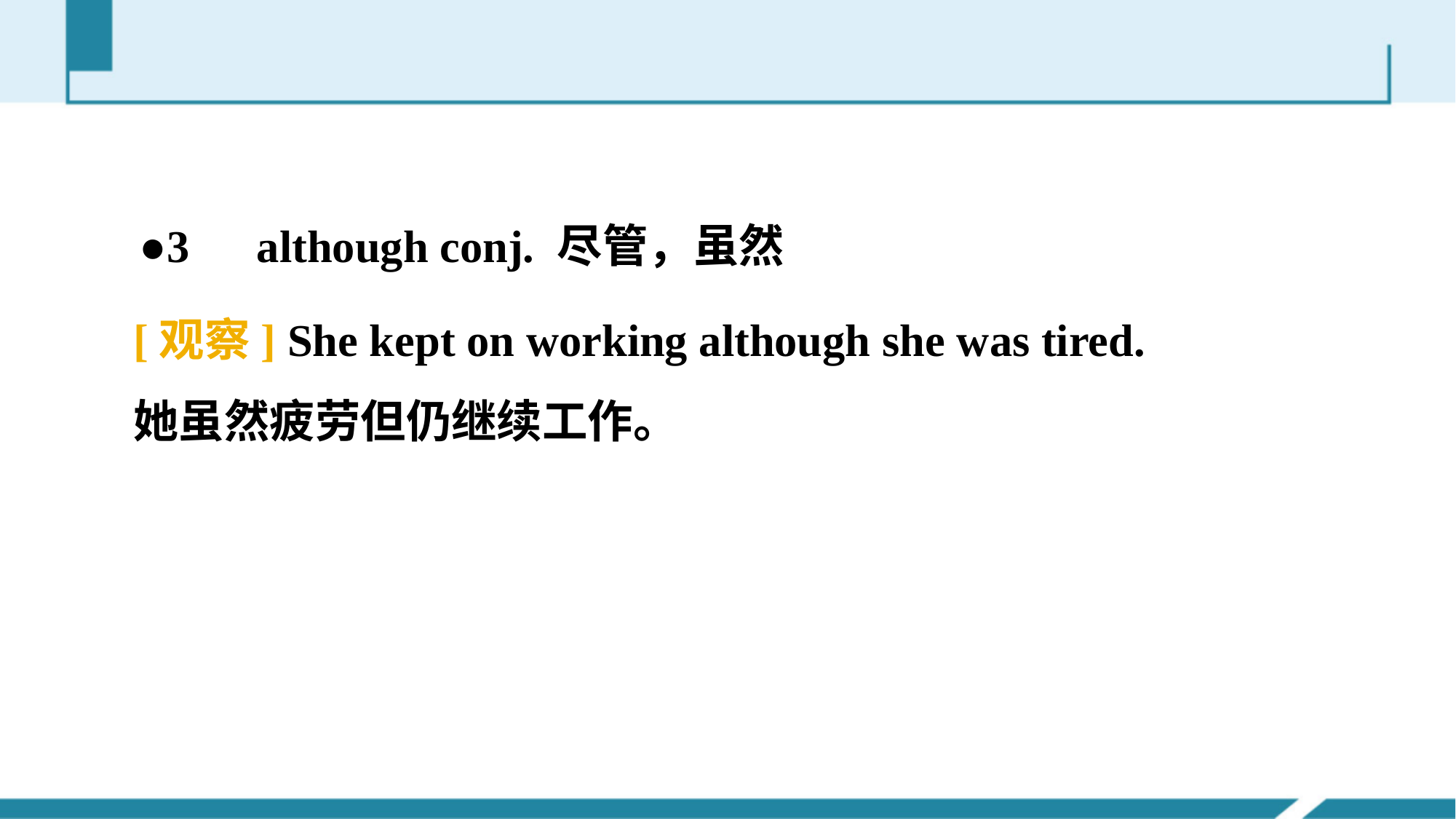

●3　although conj. 尽管，虽然
[观察] She kept on working although she was tired.
她虽然疲劳但仍继续工作。